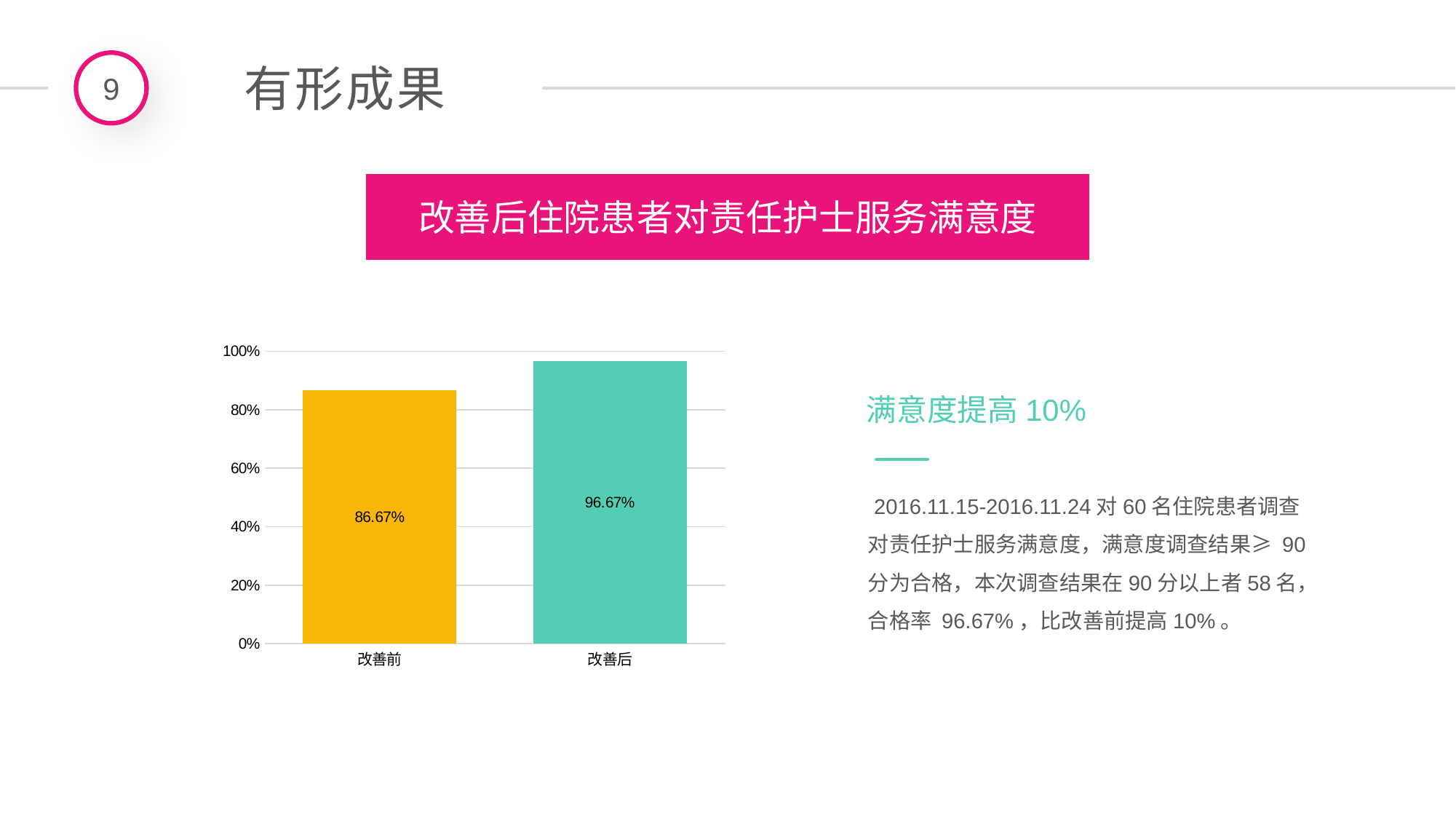

9
有形成果
改善后住院患者对责任护士服务满意度

### Chart

| Category |  |
|---|---|
| 改善前 | 0.8667000000000001 |
| 改善后 | 0.9667000000000001 |
满意度提高10%
 2016.11.15-2016.11.24对60名住院患者调查对责任护士服务满意度，满意度调查结果≥ 90分为合格，本次调查结果在90分以上者58名，合格率 96.67%，比改善前提高10%。
延时符